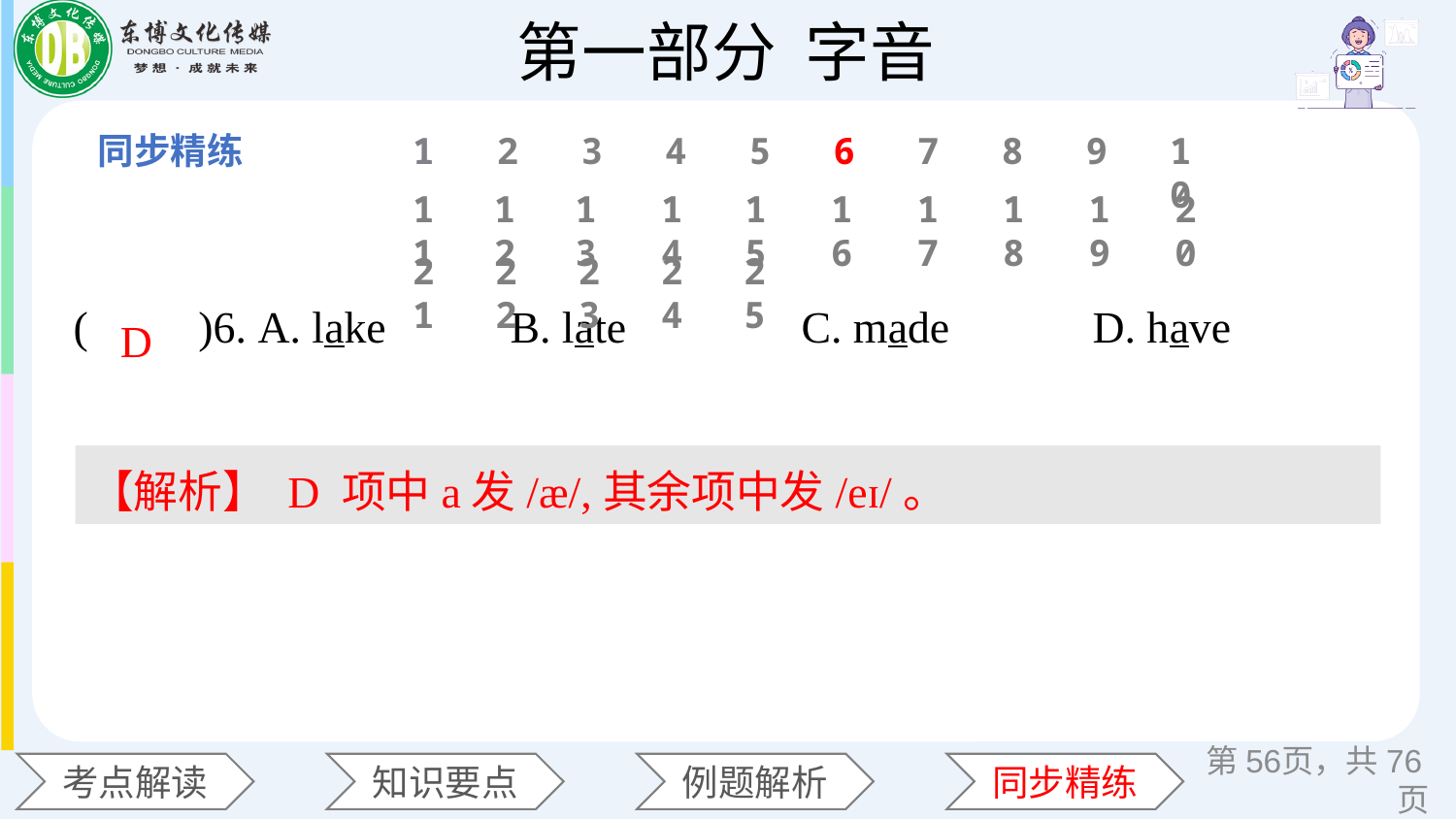

1
2
3
4
5
6
7
8
9
10
11
12
13
14
15
16
17
18
19
20

(　　)6. A. lake    	B. late    	C. made    	D. have

21
22
23
24
25
D
【解析】 D 项中a发/æ/,其余项中发/eɪ/。
第56页，共76页